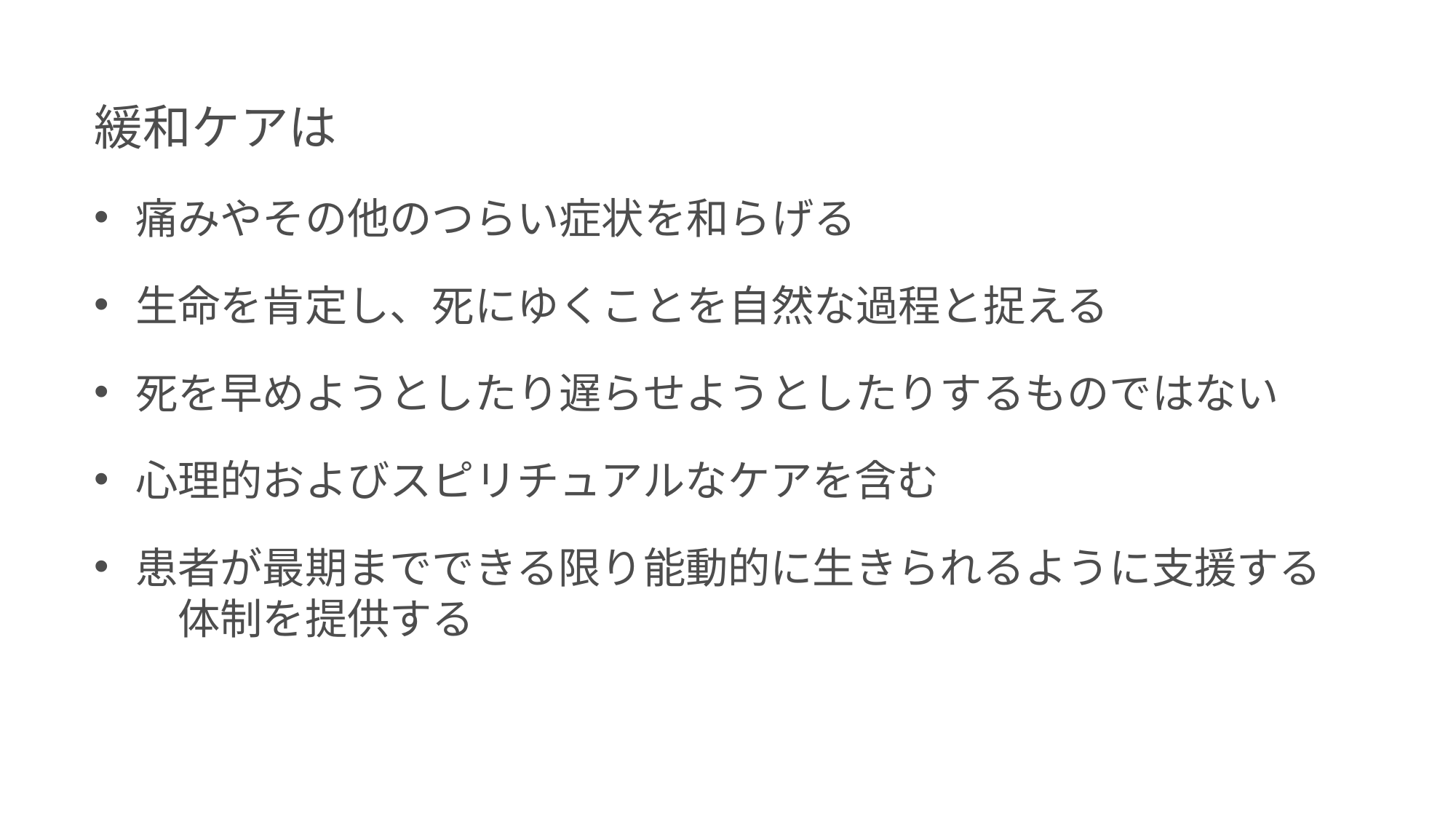

緩和ケアは
痛みやその他のつらい症状を和らげる
生命を肯定し、死にゆくことを自然な過程と捉える
死を早めようとしたり遅らせようとしたりするものではない
心理的およびスピリチュアルなケアを含む
患者が最期までできる限り能動的に生きられるように支援する　体制を提供する